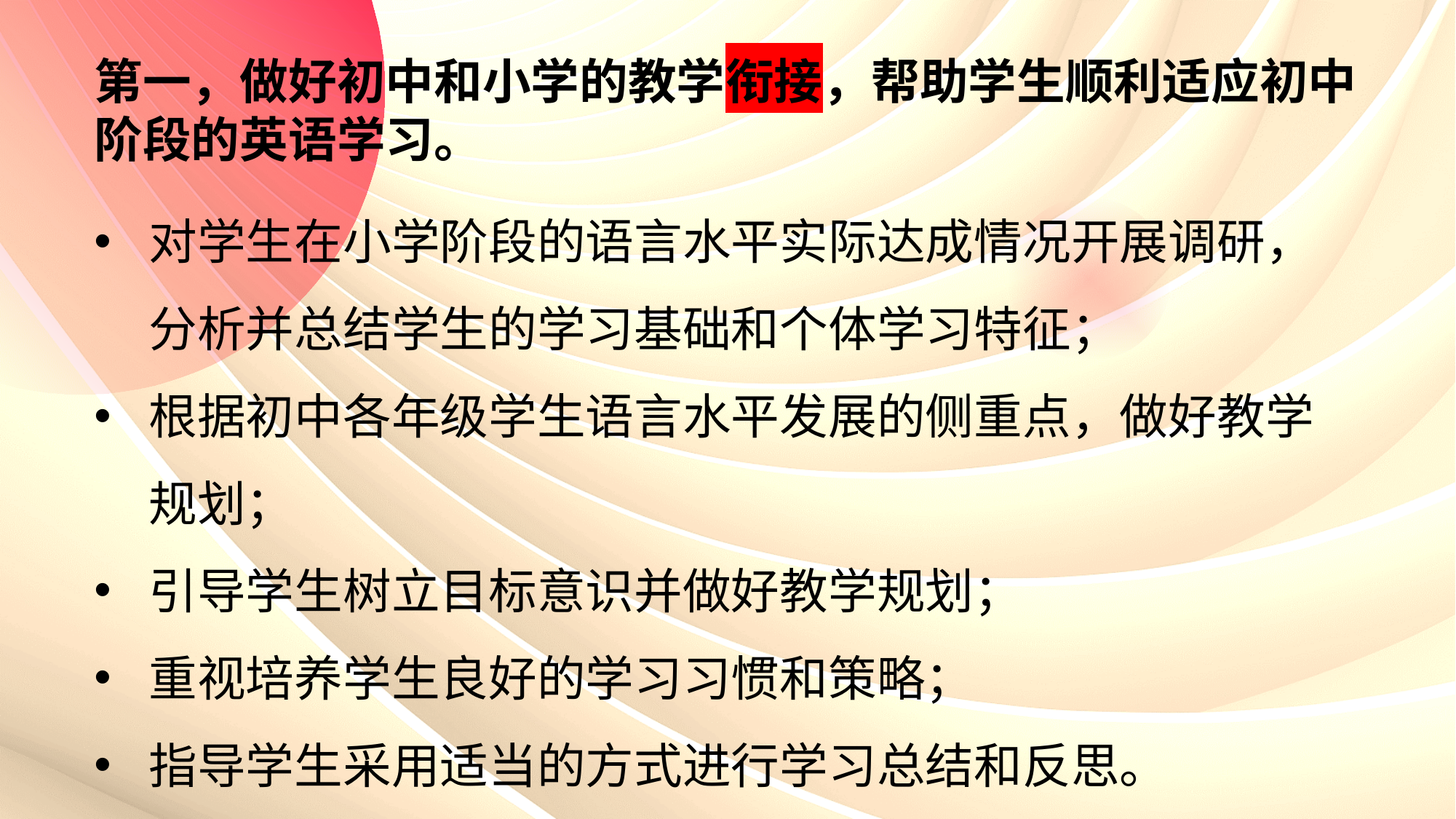

第一，做好初中和小学的教学衔接，帮助学生顺利适应初中阶段的英语学习。
对学生在小学阶段的语言水平实际达成情况开展调研，分析并总结学生的学习基础和个体学习特征；
根据初中各年级学生语言水平发展的侧重点，做好教学规划；
引导学生树立目标意识并做好教学规划；
重视培养学生良好的学习习惯和策略；
指导学生采用适当的方式进行学习总结和反思。